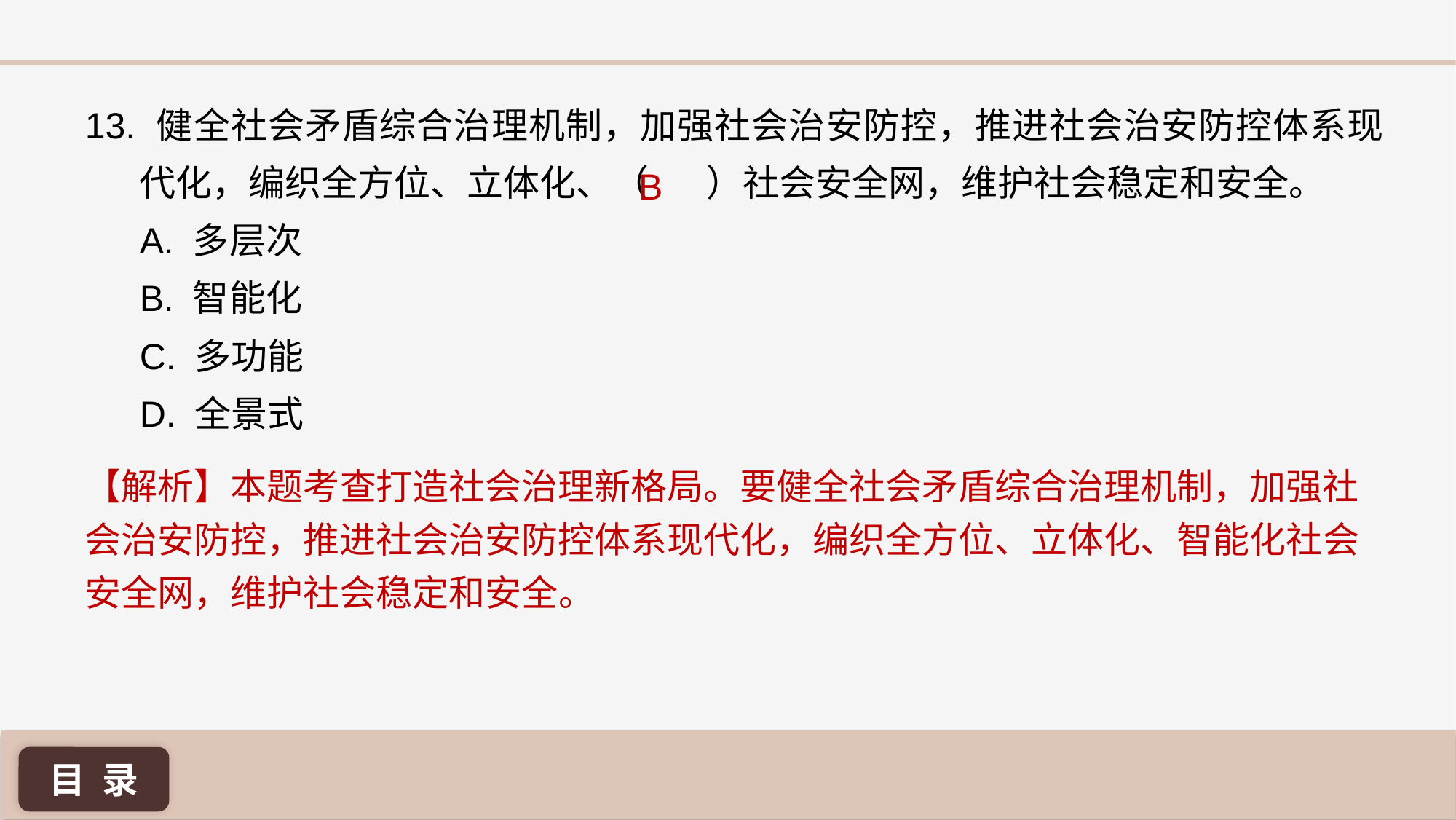

13. 健全社会矛盾综合治理机制，加强社会治安防控，推进社会治安防控体系现代化，编织全方位、立体化、（       ）社会安全网，维护社会稳定和安全。
A. 多层次
B. 智能化
C. 多功能
D. 全景式
B
【解析】本题考查打造社会治理新格局。要健全社会矛盾综合治理机制，加强社会治安防控，推进社会治安防控体系现代化，编织全方位、立体化、智能化社会安全网，维护社会稳定和安全。